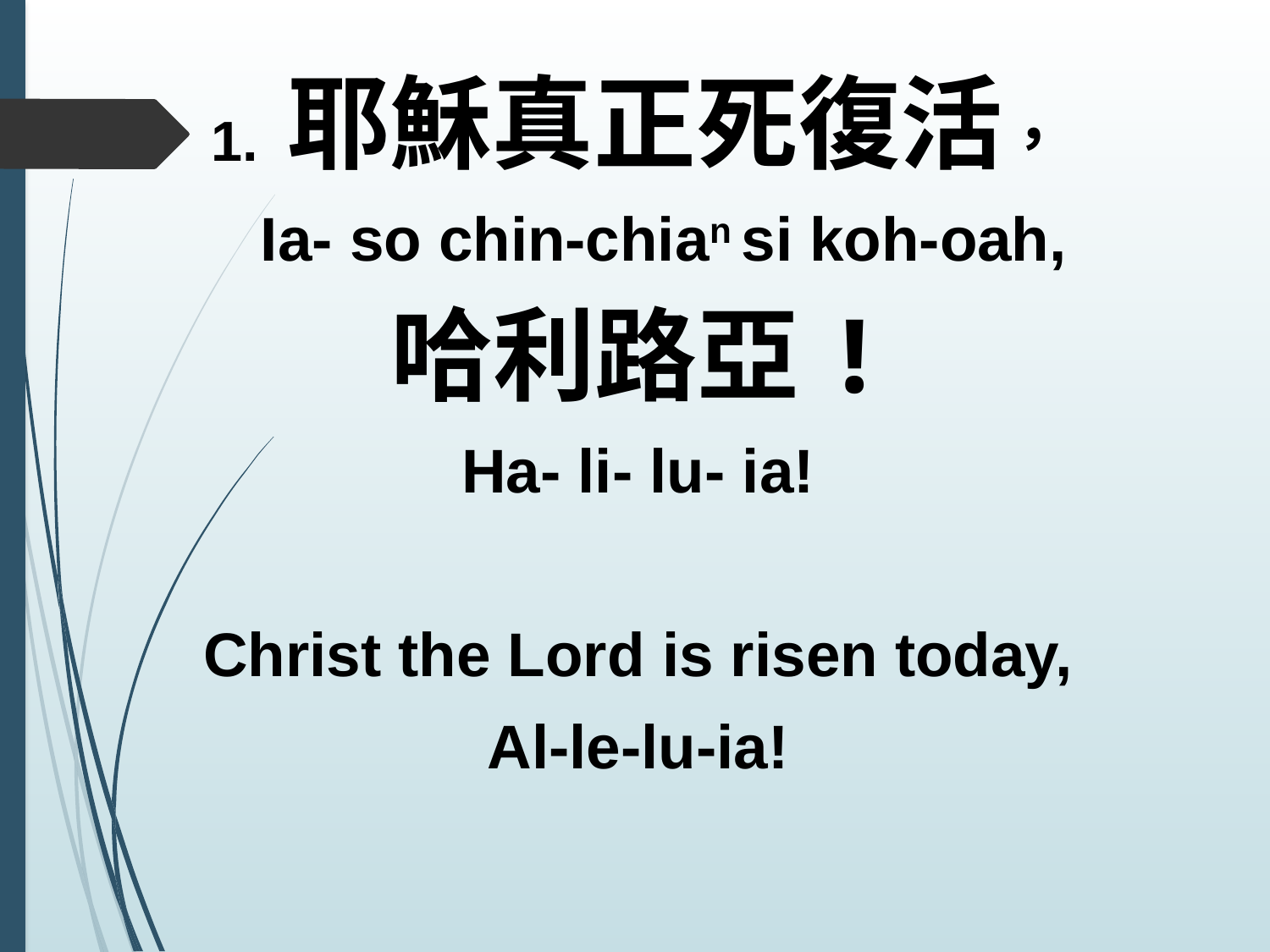

1. 耶穌真正死復活，
   Ia- so chin-chian si koh-oah,
哈利路亞!
Ha- li- lu- ia!

Christ the Lord is risen today,
Al-le-lu-ia!